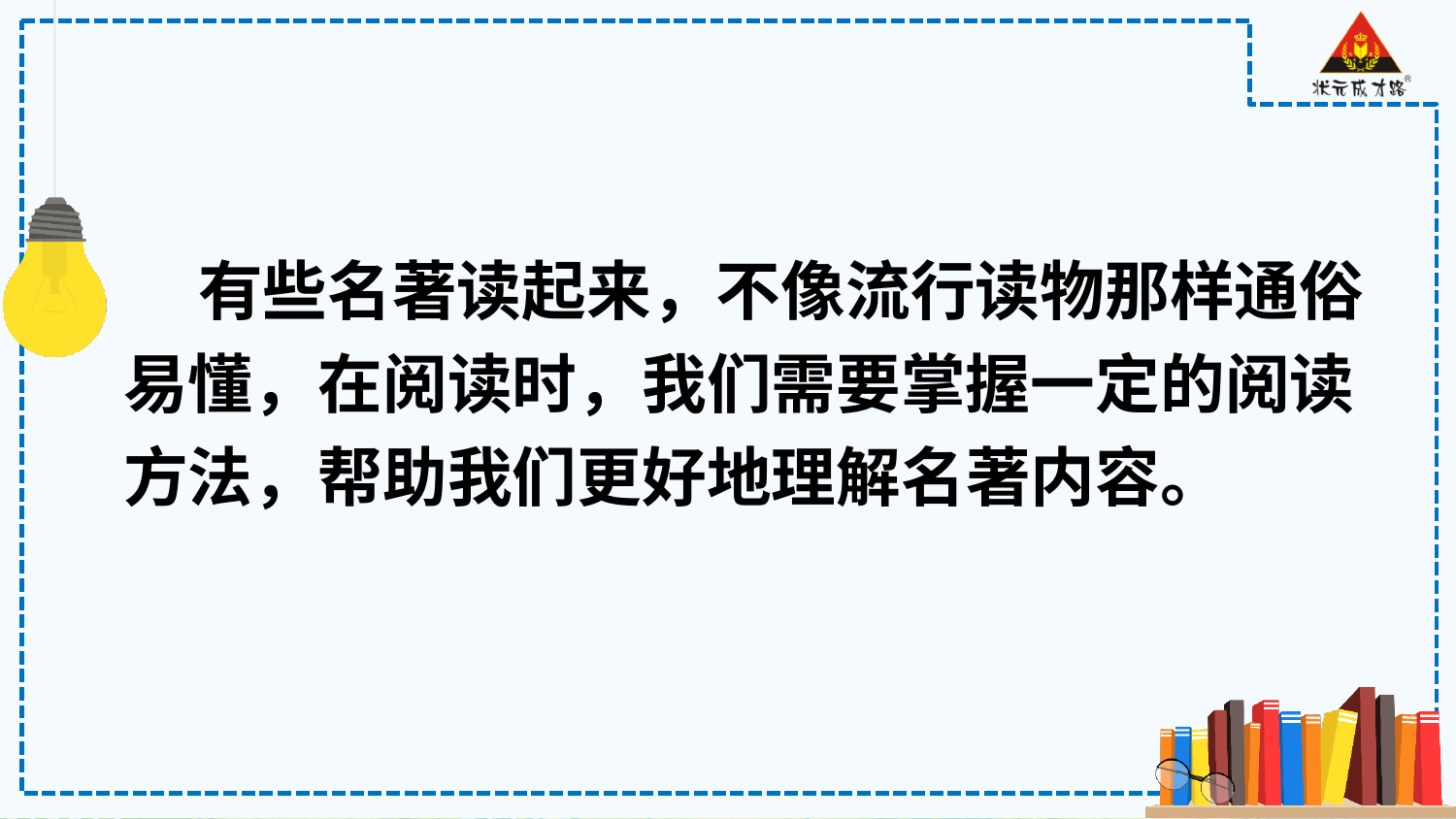

有些名著读起来，不像流行读物那样通俗易懂，在阅读时，我们需要掌握一定的阅读方法，帮助我们更好地理解名著内容。